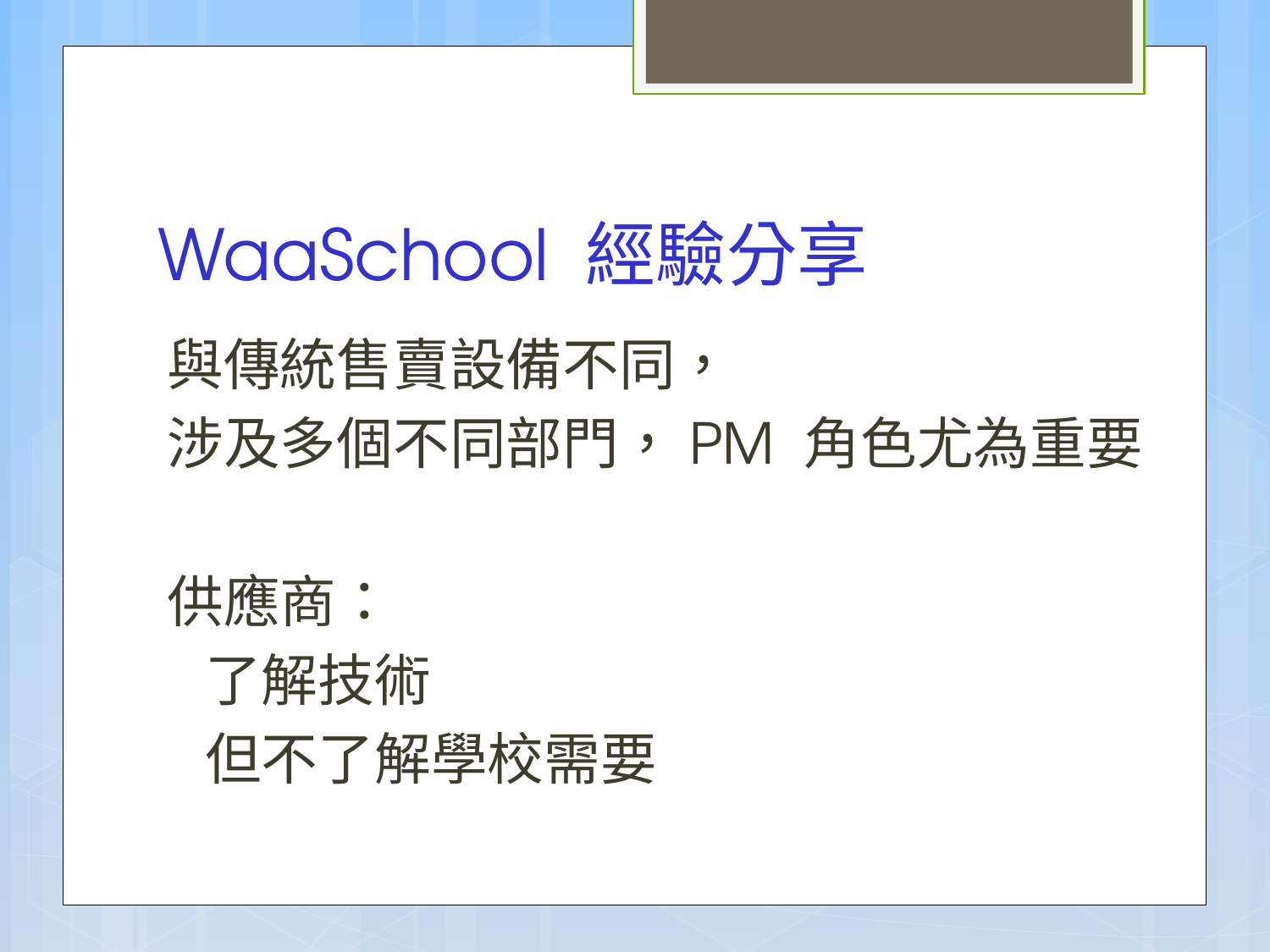

WaaSchool 經驗分享
與傳統售賣設備不同，
涉及多個不同部門，PM 角色尤為重要

供應商：
	了解技術
	但不了解學校需要